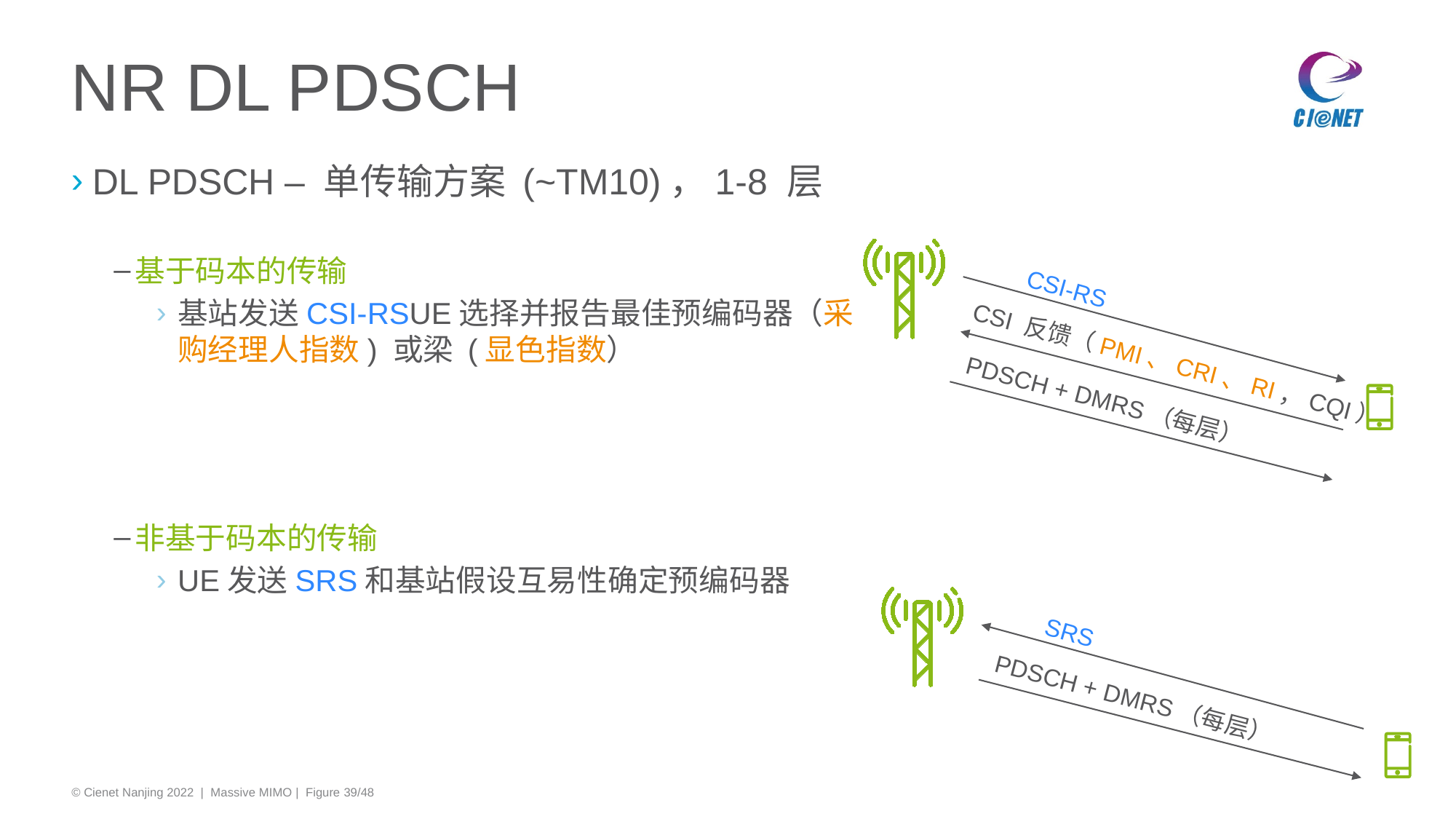

# NR DL PDSCH
DL PDSCH – 单传输方案 (~TM10)，1-8 层
基于码本的传输
基站发送CSI-RSUE选择并报告最佳预编码器（采购经理人指数) 或梁 (显色指数）
非基于码本的传输
UE发送SRS和基站假设互易性确定预编码器

CSI-RS
CSI 反馈（PMI、CRI、RI，CQI）

PDSCH + DMRS（每层）

SRS
PDSCH + DMRS（每层）